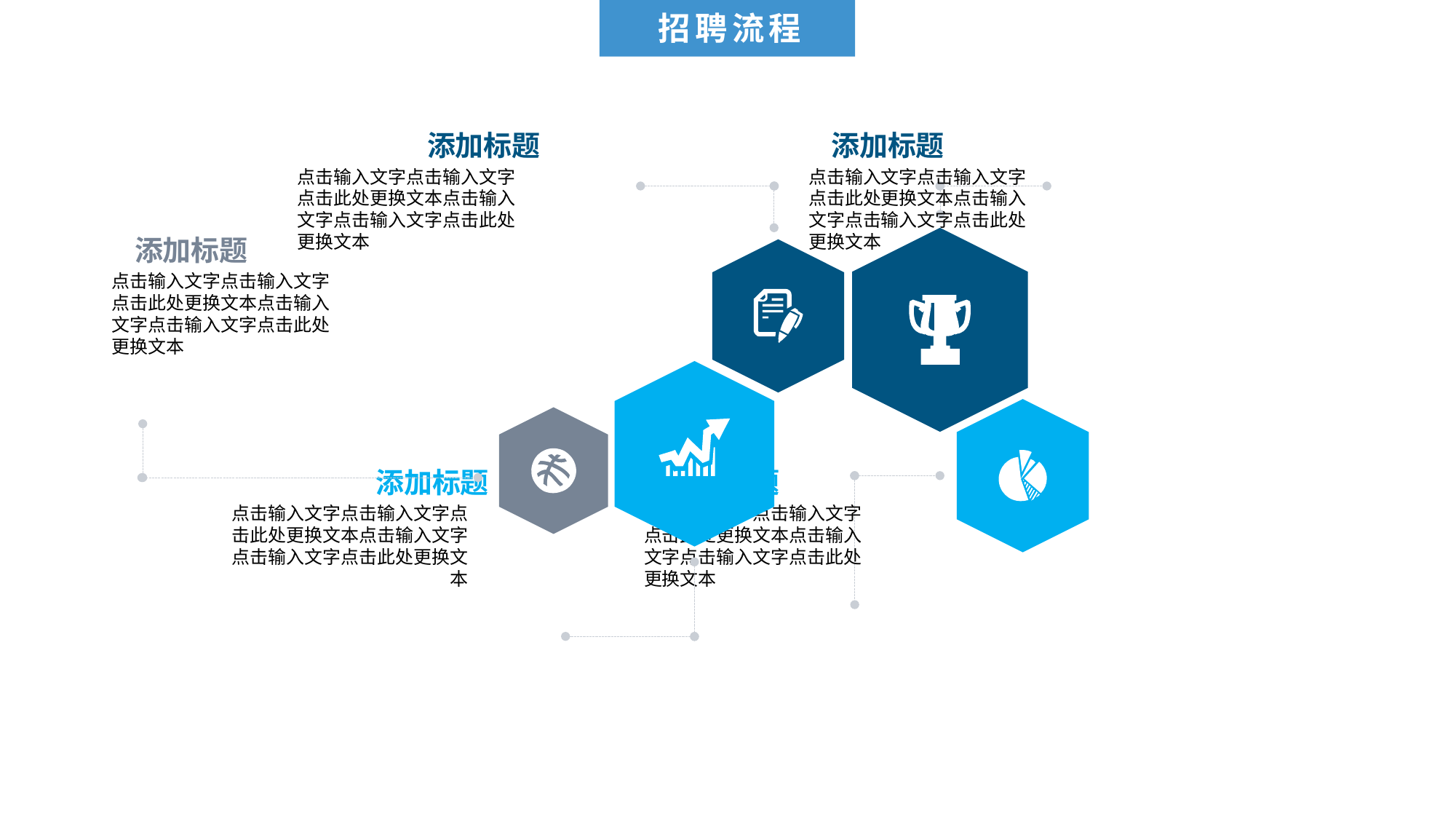

招聘流程
添加标题
点击输入文字点击输入文字点击此处更换文本点击输入文字点击输入文字点击此处更换文本
添加标题
点击输入文字点击输入文字点击此处更换文本点击输入文字点击输入文字点击此处更换文本
添加标题
点击输入文字点击输入文字点击此处更换文本点击输入文字点击输入文字点击此处更换文本

添加标题
点击输入文字点击输入文字点击此处更换文本点击输入文字点击输入文字点击此处更换文本
添加标题
点击输入文字点击输入文字点击此处更换文本点击输入文字点击输入文字点击此处更换文本